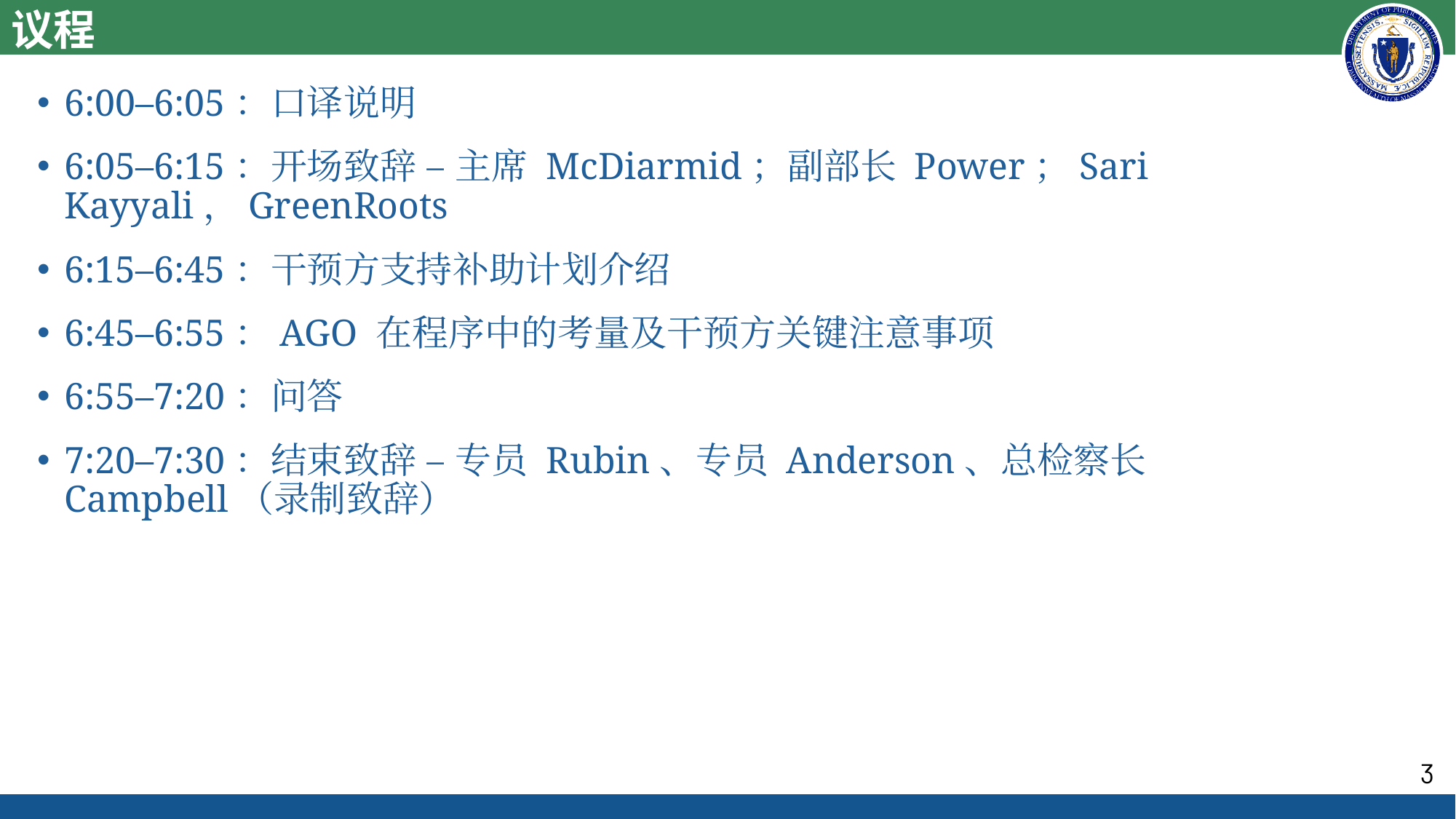

# 议程
6:00–6:05：口译说明
6:05–6:15：开场致辞 – 主席 McDiarmid；副部长 Power；Sari Kayyali，GreenRoots
6:15–6:45：干预方支持补助计划介绍
6:45–6:55：AGO 在程序中的考量及干预方关键注意事项
6:55–7:20：问答
7:20–7:30：结束致辞 – 专员 Rubin、专员 Anderson、总检察长 Campbell（录制致辞）
3